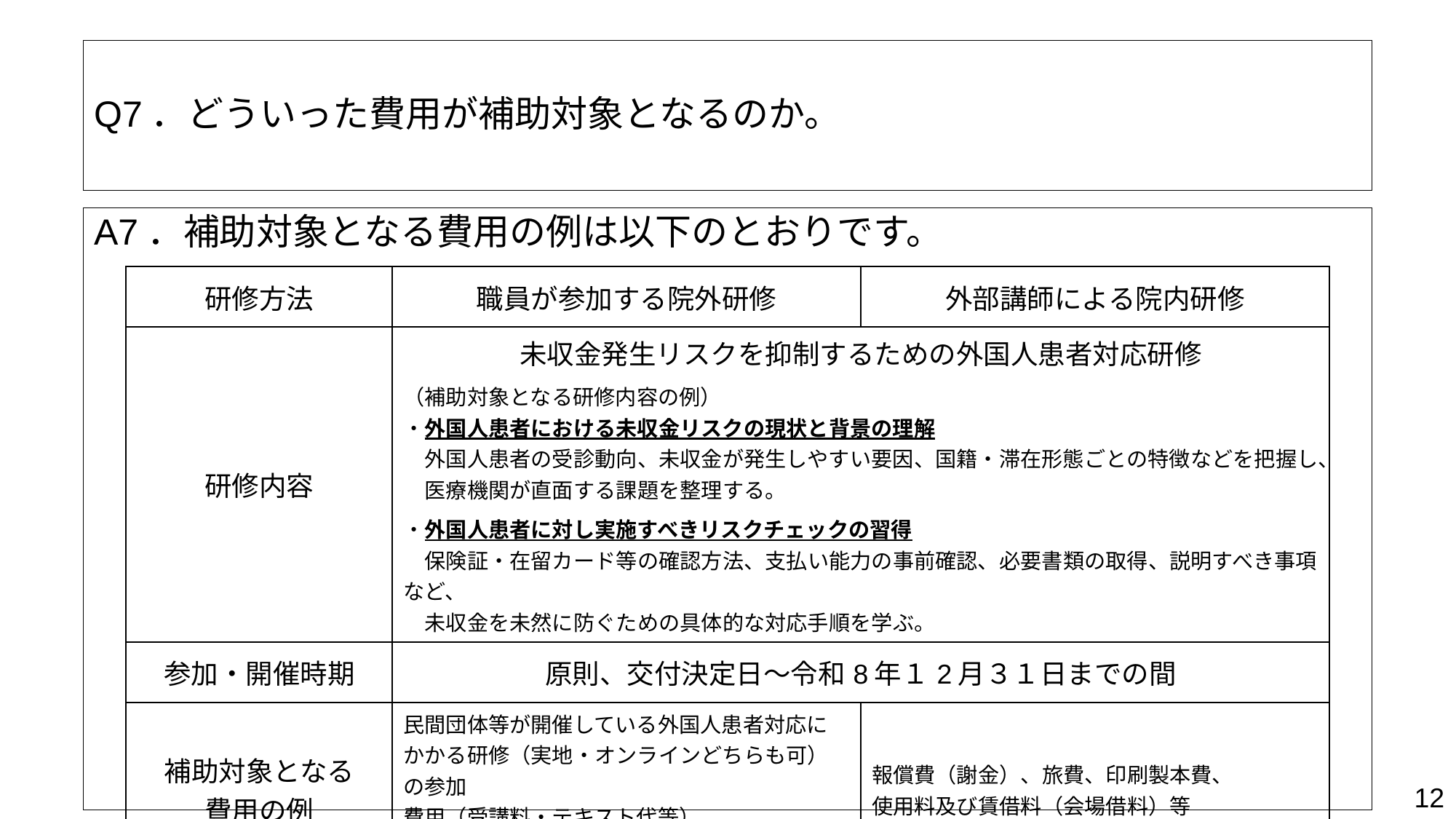

# Q7．どういった費用が補助対象となるのか。
A7．補助対象となる費用の例は以下のとおりです。
| 研修方法 | 職員が参加する院外研修 | 外部講師による院内研修 |
| --- | --- | --- |
| 研修内容 | 未収金発生リスクを抑制するための外国人患者対応研修 （補助対象となる研修内容の例） ・外国人患者における未収金リスクの現状と背景の理解 　外国人患者の受診動向、未収金が発生しやすい要因、国籍・滞在形態ごとの特徴などを把握し、 　医療機関が直面する課題を整理する。 ・外国人患者に対し実施すべきリスクチェックの習得 　保険証・在留カード等の確認方法、支払い能力の事前確認、必要書類の取得、説明すべき事項など、 　未収金を未然に防ぐための具体的な対応手順を学ぶ。 |  |
| 参加・開催時期 | 原則、交付決定日～令和8年１2月３１日までの間 |  |
| 補助対象となる 費用の例 | 民間団体等が開催している外国人患者対応に かかる研修（実地・オンラインどちらも可）の参加 費用（受講料・テキスト代等） ※上記研修に要した旅費や通信費等は対象外 | 報償費（謝金）、旅費、印刷製本費、 使用料及び賃借料（会場借料）等 |
12